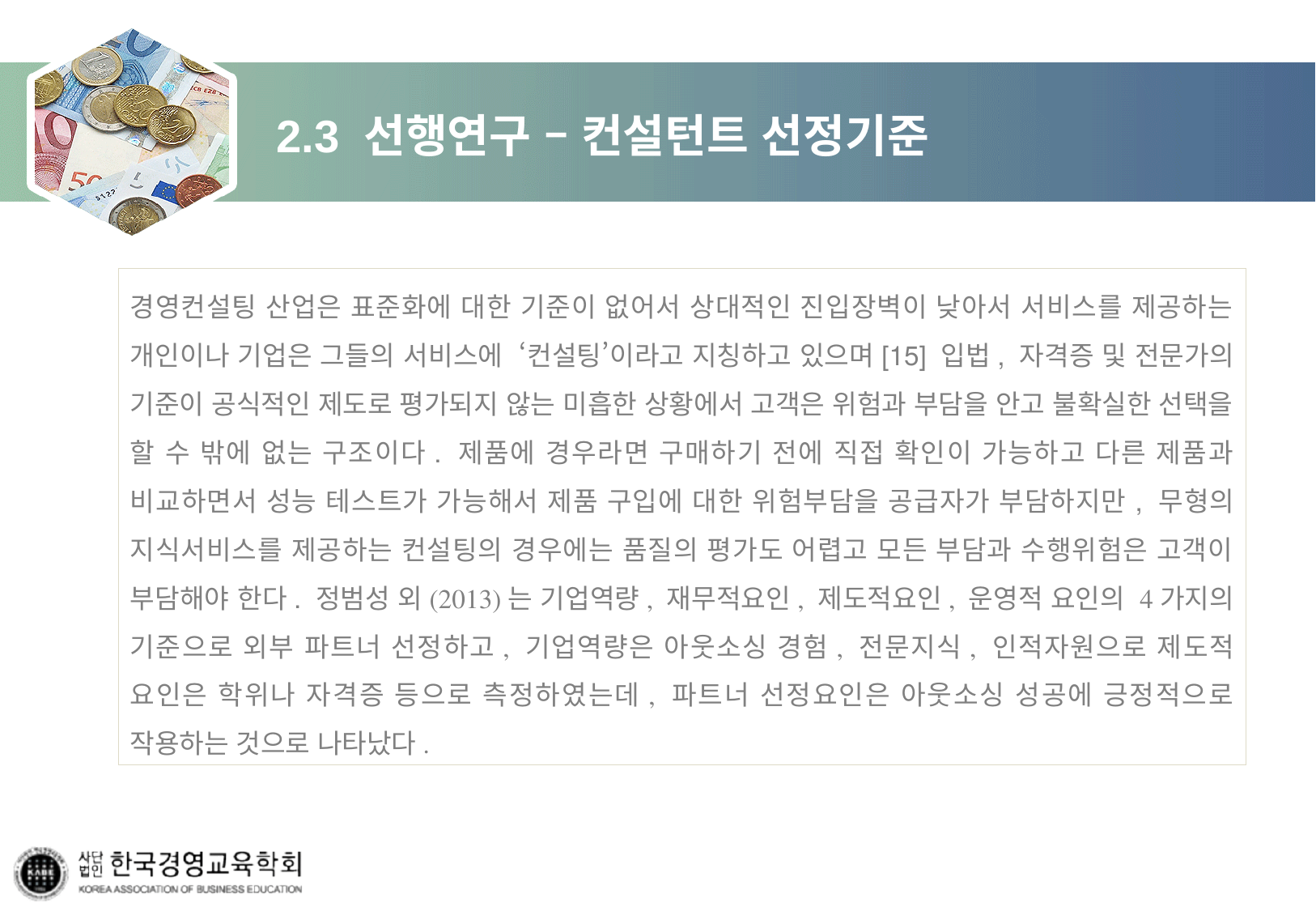

# 2.3 선행연구 – 컨설턴트 선정기준
경영컨설팅 산업은 표준화에 대한 기준이 없어서 상대적인 진입장벽이 낮아서 서비스를 제공하는 개인이나 기업은 그들의 서비스에  ‘컨설팅’이라고 지칭하고 있으며[15] 입법, 자격증 및 전문가의 기준이 공식적인 제도로 평가되지 않는 미흡한 상황에서 고객은 위험과 부담을 안고 불확실한 선택을 할 수 밖에 없는 구조이다. 제품에 경우라면 구매하기 전에 직접 확인이 가능하고 다른 제품과 비교하면서 성능 테스트가 가능해서 제품 구입에 대한 위험부담을 공급자가 부담하지만, 무형의 지식서비스를 제공하는 컨설팅의 경우에는 품질의 평가도 어렵고 모든 부담과 수행위험은 고객이 부담해야 한다. 정범성 외(2013)는 기업역량, 재무적요인, 제도적요인, 운영적 요인의 4가지의 기준으로 외부 파트너 선정하고, 기업역량은 아웃소싱 경험, 전문지식, 인적자원으로 제도적 요인은 학위나 자격증 등으로 측정하였는데, 파트너 선정요인은 아웃소싱 성공에 긍정적으로 작용하는 것으로 나타났다.